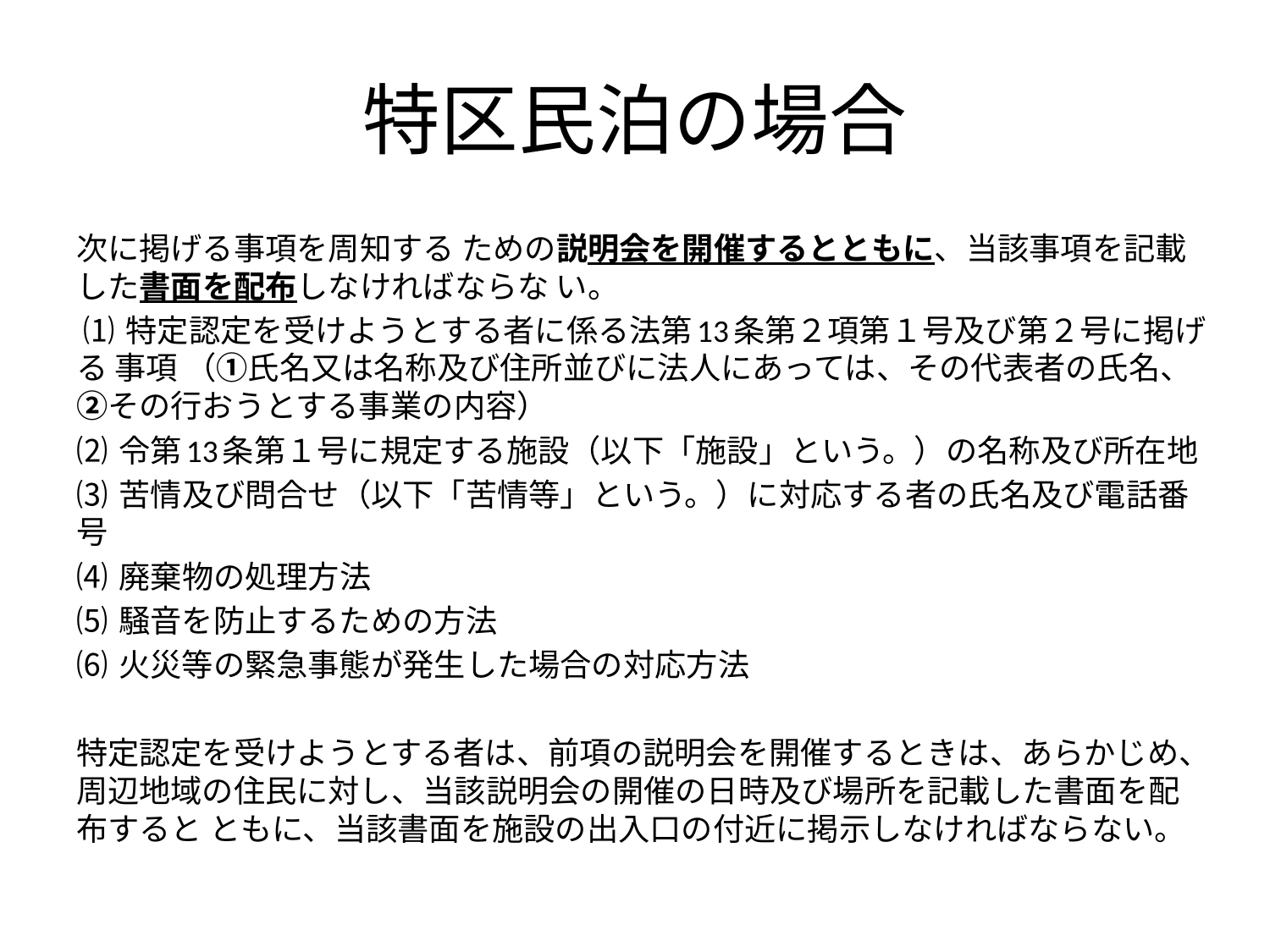

# 特区民泊の場合
次に掲げる事項を周知する ための説明会を開催するとともに、当該事項を記載した書面を配布しなければならな い。
 ⑴ 特定認定を受けようとする者に係る法第13条第２項第１号及び第２号に掲げる 事項 （①氏名又は名称及び住所並びに法人にあっては、その代表者の氏名、②その行おうとする事業の内容）
⑵ 令第13条第１号に規定する施設（以下「施設」という。）の名称及び所在地
⑶ 苦情及び問合せ（以下「苦情等」という。）に対応する者の氏名及び電話番号
⑷ 廃棄物の処理方法
⑸ 騒音を防止するための方法
⑹ 火災等の緊急事態が発生した場合の対応方法

特定認定を受けようとする者は、前項の説明会を開催するときは、あらかじめ、周辺地域の住民に対し、当該説明会の開催の日時及び場所を記載した書面を配布すると ともに、当該書面を施設の出入口の付近に掲示しなければならない。